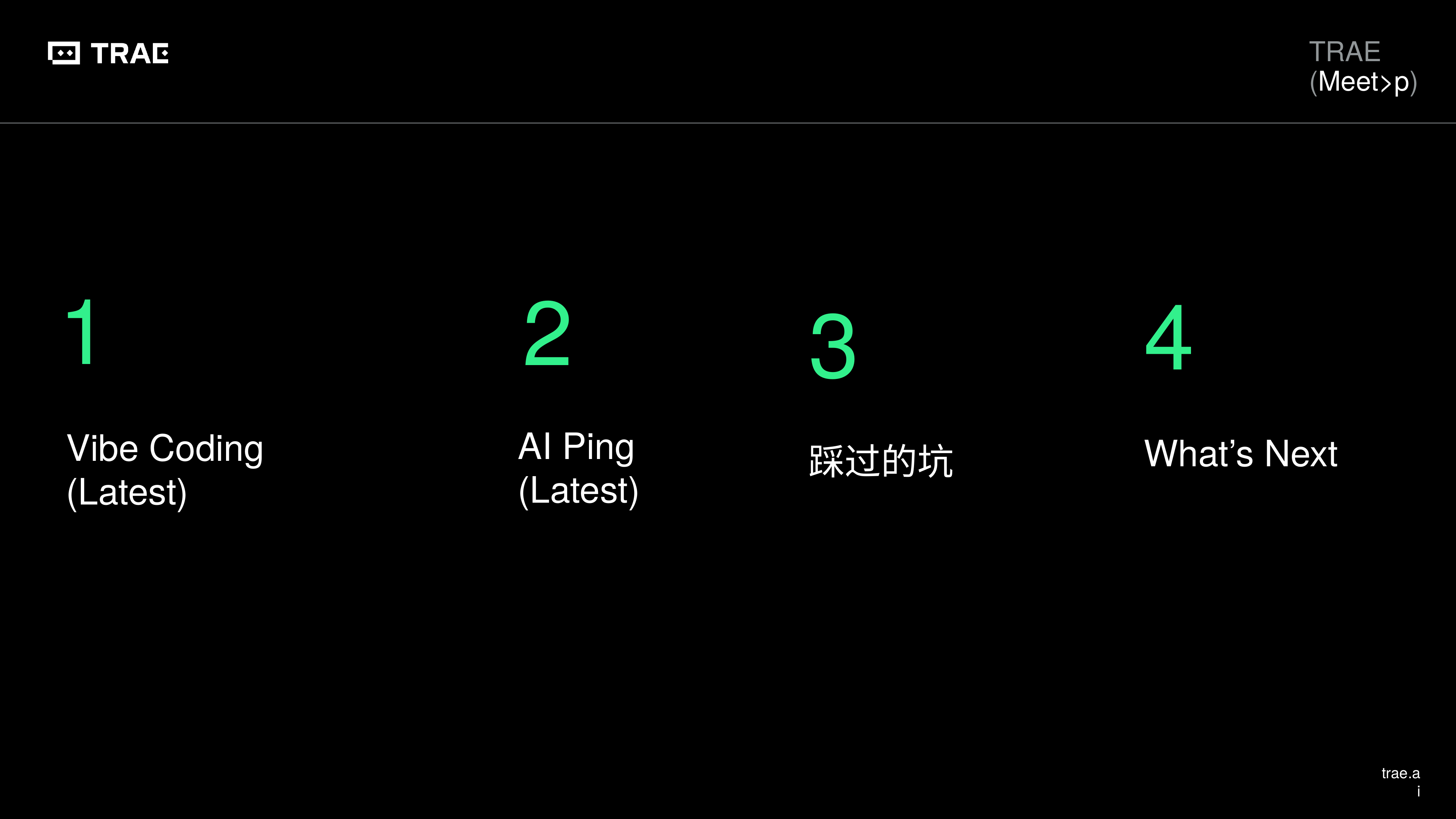

目录页
1
2
4
3
AI Ping
(Latest)
Vibe Coding
(Latest)
What’s Next
踩过的坑